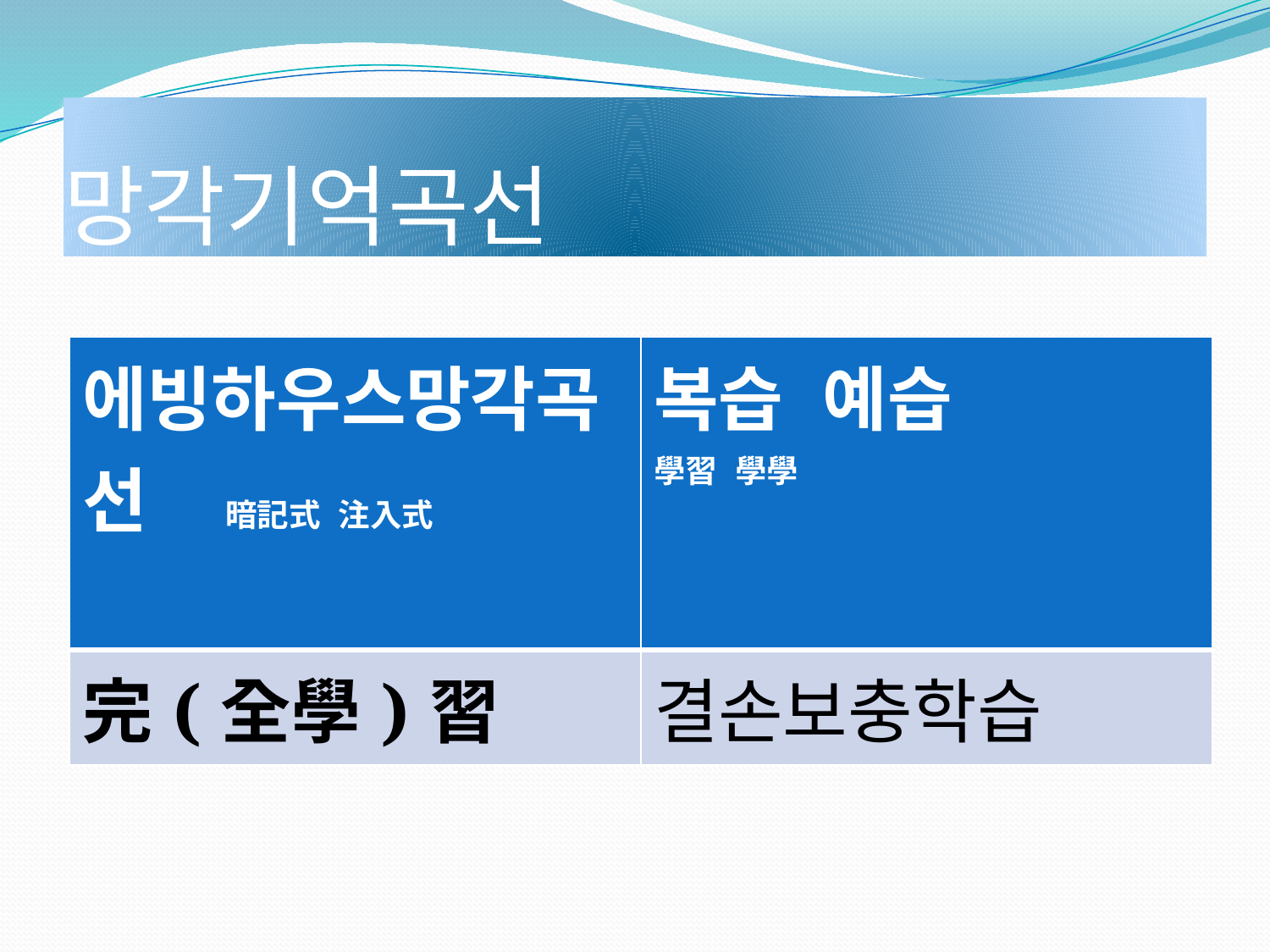

# 망각기억곡선
| 에빙하우스망각곡선 暗記式 注入式 | 복습 예습 學習  學學 |
| --- | --- |
| 完(全學)習 | 결손보충학습 |